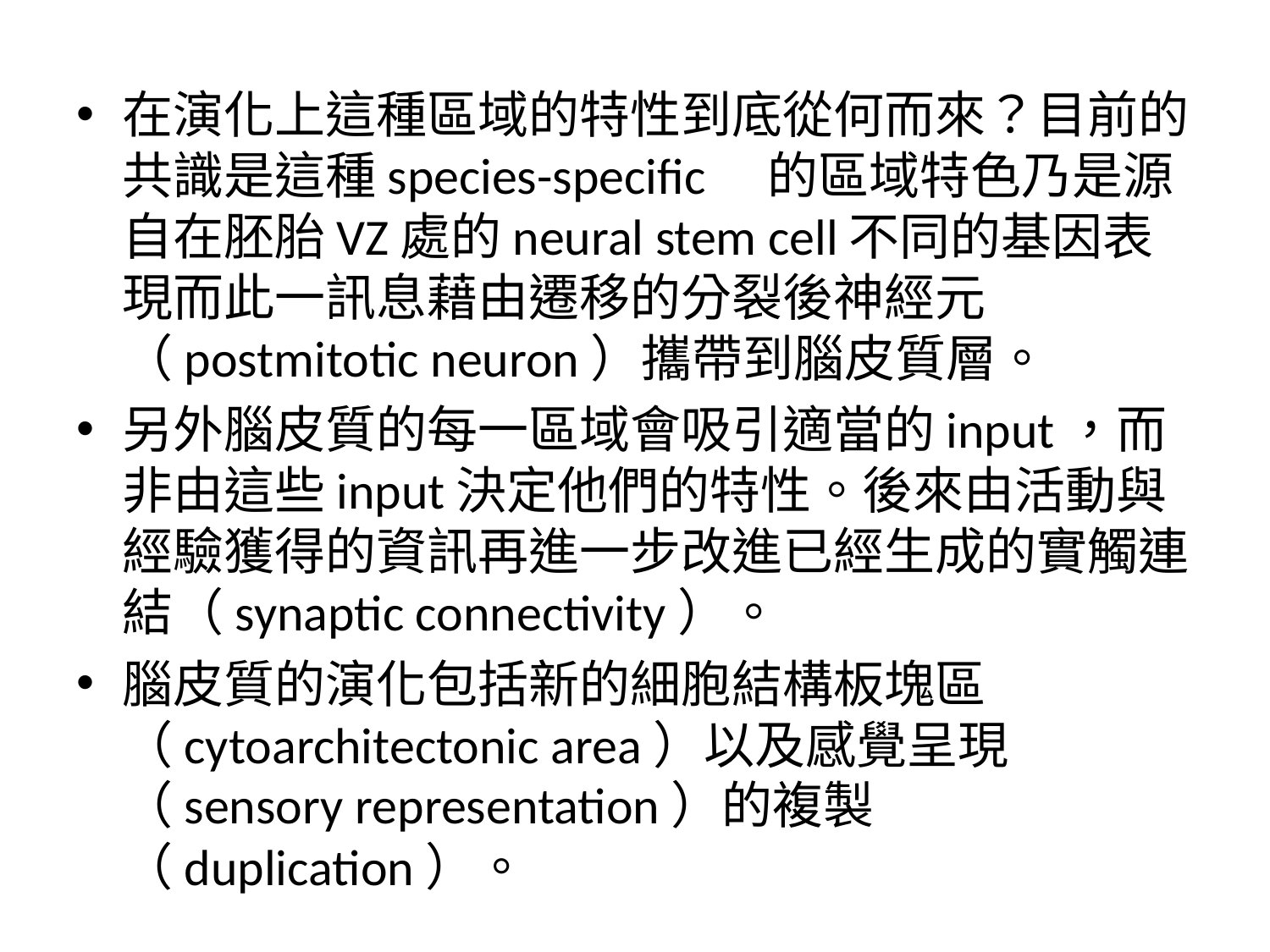

在演化上這種區域的特性到底從何而來？目前的共識是這種species-specific　的區域特色乃是源自在胚胎VZ處的neural stem cell不同的基因表現而此一訊息藉由遷移的分裂後神經元（postmitotic neuron）攜帶到腦皮質層。
另外腦皮質的每一區域會吸引適當的input，而非由這些input決定他們的特性。後來由活動與經驗獲得的資訊再進一步改進已經生成的實觸連結（synaptic connectivity）。
腦皮質的演化包括新的細胞結構板塊區（cytoarchitectonic area）以及感覺呈現（sensory representation）的複製（duplication）。